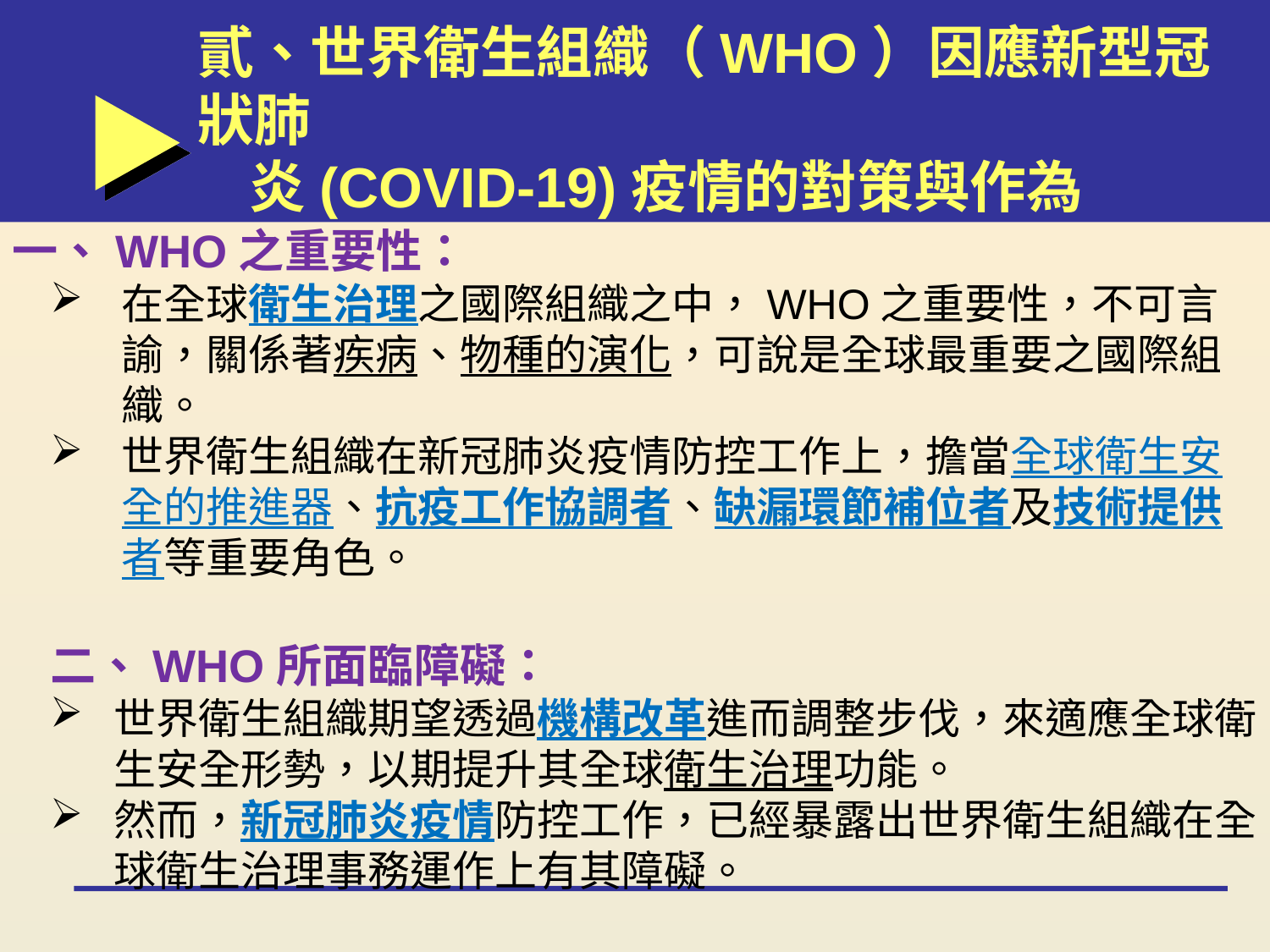

貳、世界衛生組織（WHO）因應新型冠狀肺
    炎(COVID-19)疫情的對策與作為
一、WHO之重要性：
在全球衛生治理之國際組織之中，WHO之重要性，不可言諭，關係著疾病、物種的演化，可說是全球最重要之國際組織。
世界衛生組織在新冠肺炎疫情防控工作上，擔當全球衛生安全的推進器、抗疫工作協調者、缺漏環節補位者及技術提供者等重要角色。

二、WHO所面臨障礙：
世界衛生組織期望透過機構改革進而調整步伐，來適應全球衛生安全形勢，以期提升其全球衛生治理功能。
然而，新冠肺炎疫情防控工作，已經暴露出世界衛生組織在全球衛生治理事務運作上有其障礙。